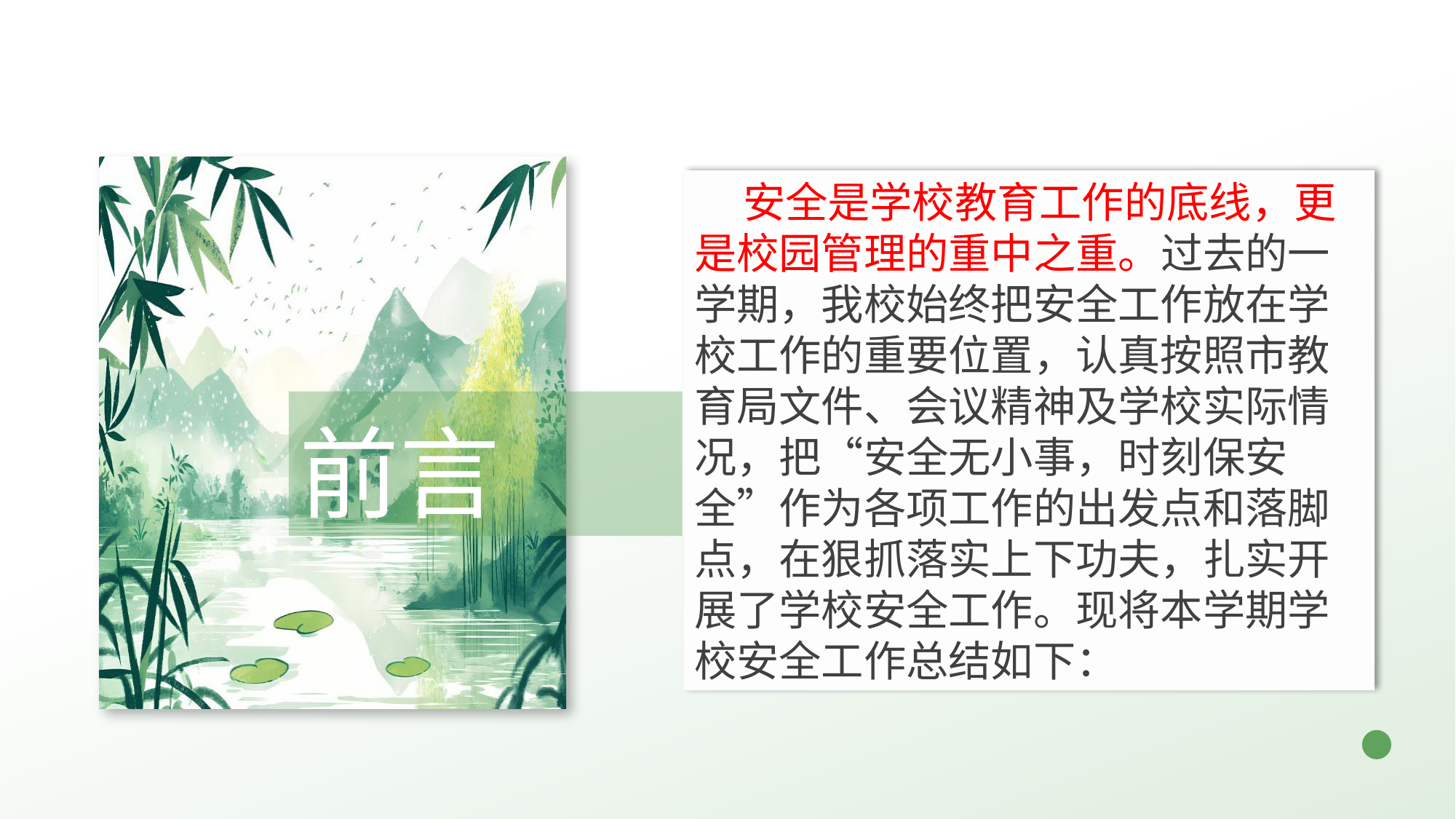

安全是学校教育工作的底线，更是校园管理的重中之重。过去的一学期，我校始终把安全工作放在学校工作的重要位置，认真按照市教育局文件、会议精神及学校实际情况，把“安全无小事，时刻保安全”作为各项工作的出发点和落脚点，在狠抓落实上下功夫，扎实开展了学校安全工作。现将本学期学校安全工作总结如下：
前言